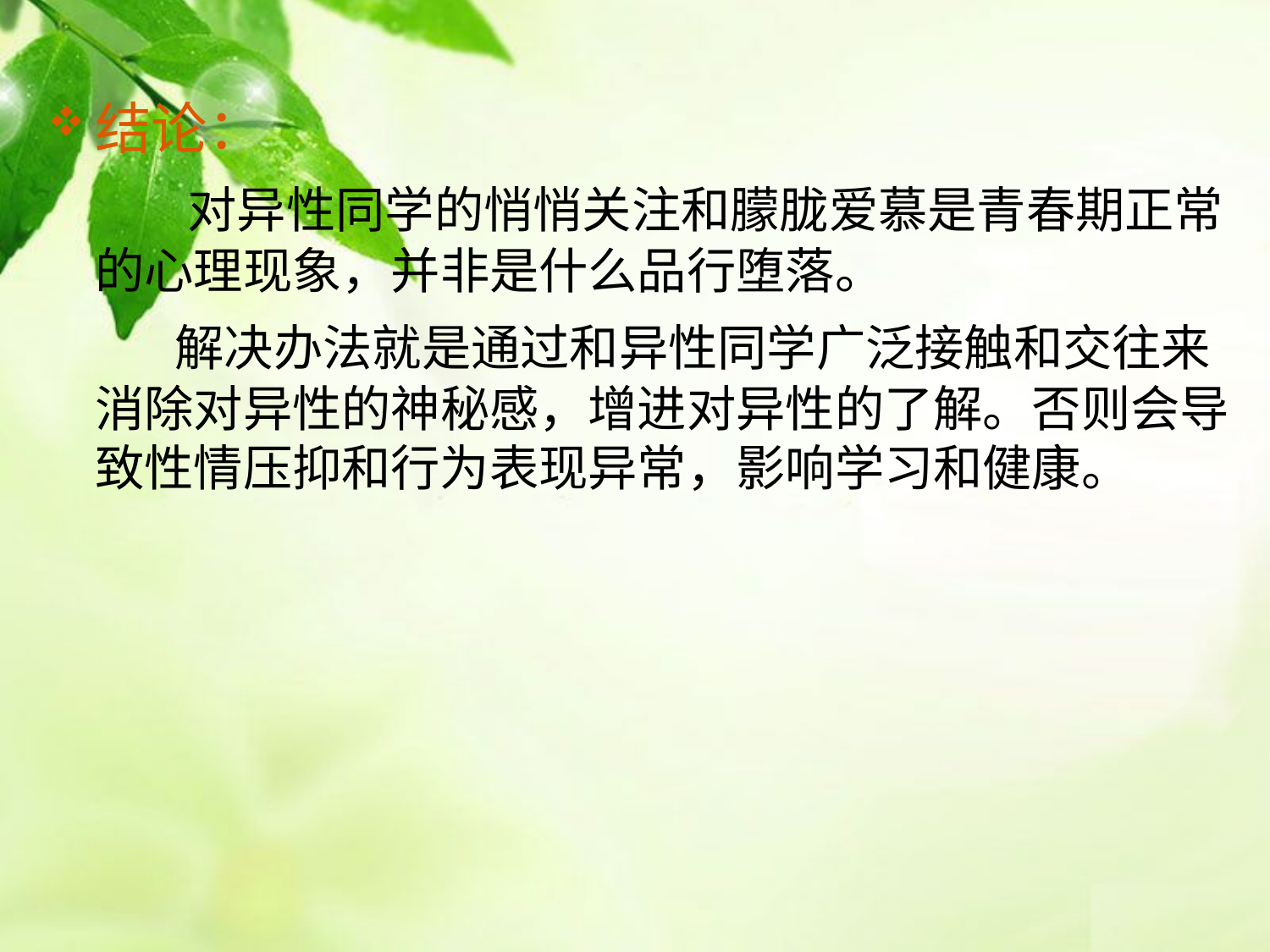

结论：
          对异性同学的悄悄关注和朦胧爱慕是青春期正常的心理现象，并非是什么品行堕落。
         解决办法就是通过和异性同学广泛接触和交往来消除对异性的神秘感，增进对异性的了解。否则会导致性情压抑和行为表现异常，影响学习和健康。